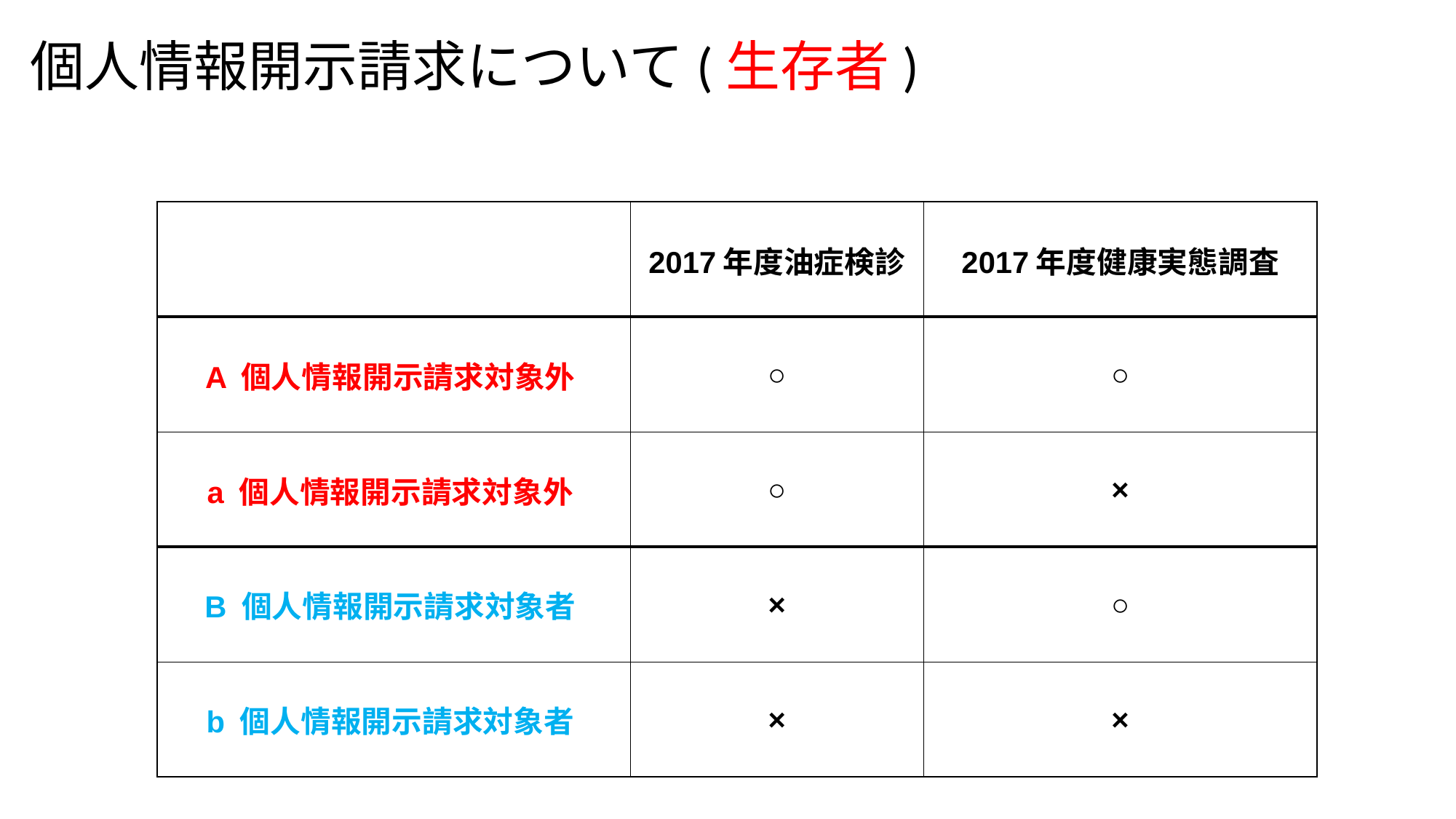

# 個人情報開示請求について(生存者)
|  | 2017年度油症検診 | 2017年度健康実態調査 |
| --- | --- | --- |
| A 個人情報開示請求対象外 | ○ | ○ |
| a 個人情報開示請求対象外 | ○ | × |
| B 個人情報開示請求対象者 | × | ○ |
| b 個人情報開示請求対象者 | × | × |